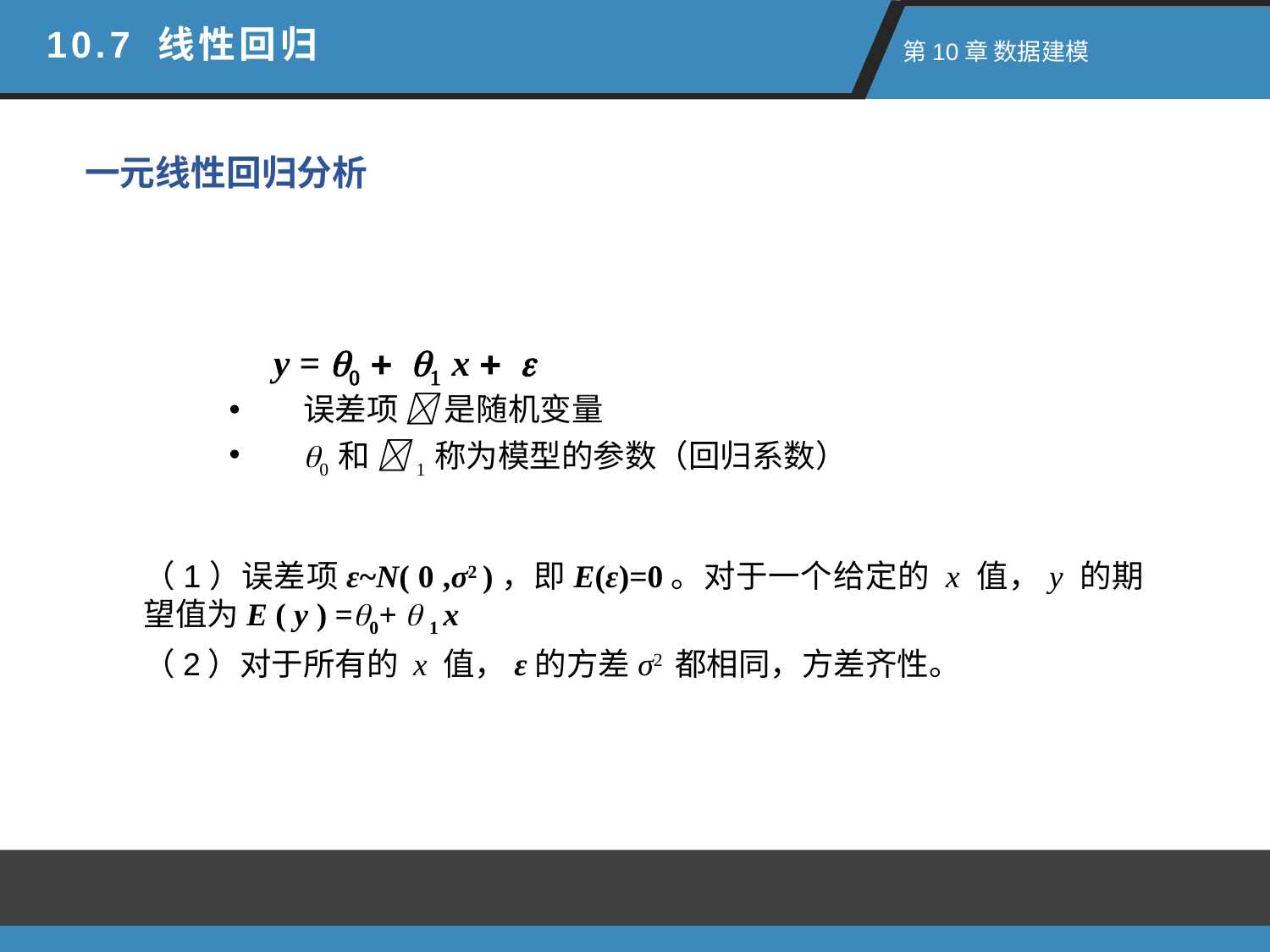

10.7 线性回归
  第10章 数据建模
一元线性回归分析

               y = θ0 + θ1 x + ε
误差项 ε 是随机变量
θ0 和 θ1 称为模型的参数（回归系数）
（1）误差项ε~N( 0 ,σ2 )，即E(ε)=0。对于一个给定的 x 值，y 的期望值为E ( y ) =θ0+ θ 1 x
（2）对于所有的 x 值，ε的方差σ2 都相同，方差齐性。